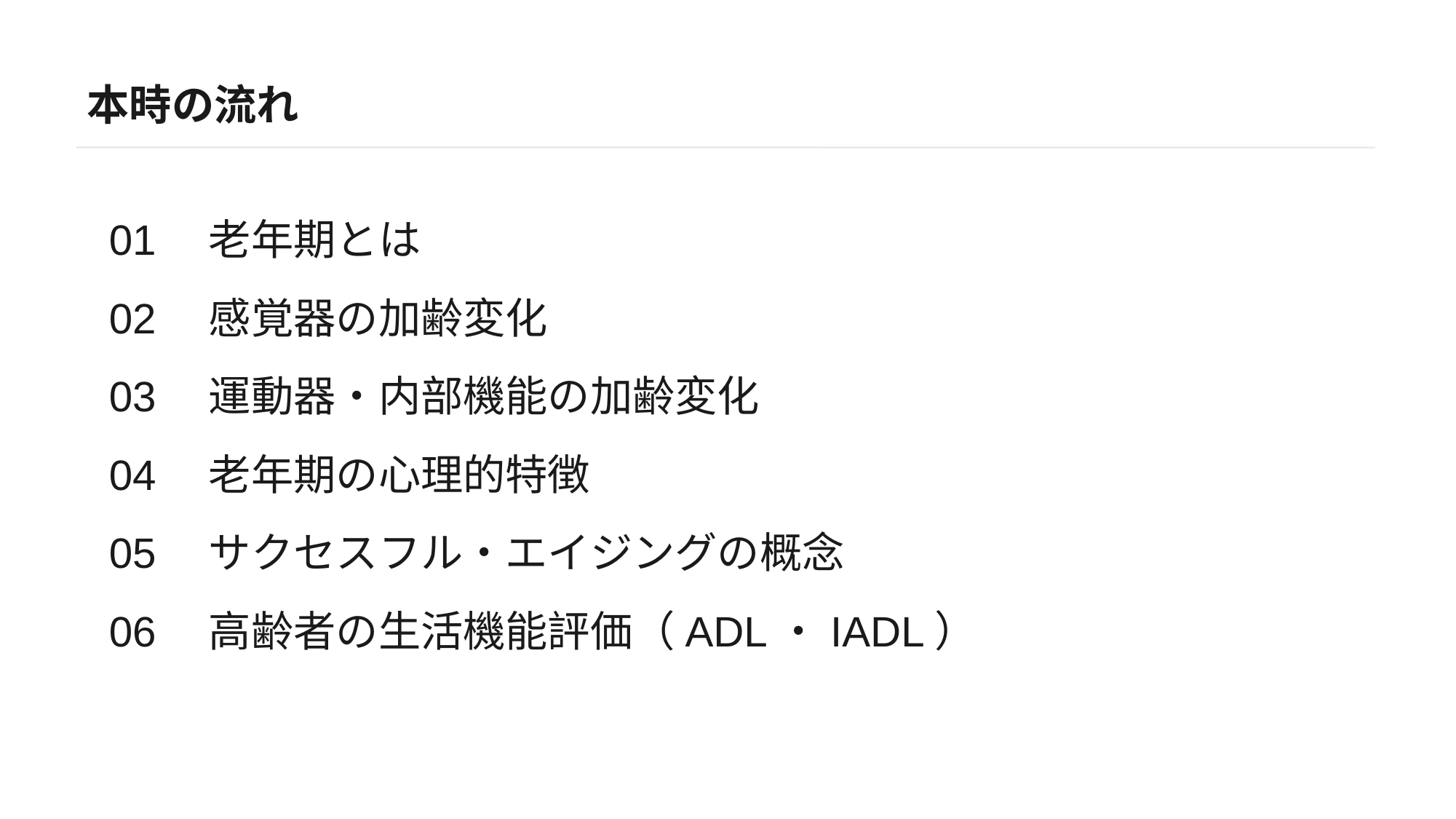

本時の流れ

01　老年期とは
02　感覚器の加齢変化
03　運動器・内部機能の加齢変化
04　老年期の心理的特徴
05　サクセスフル・エイジングの概念
06　高齢者の生活機能評価（ADL・IADL）